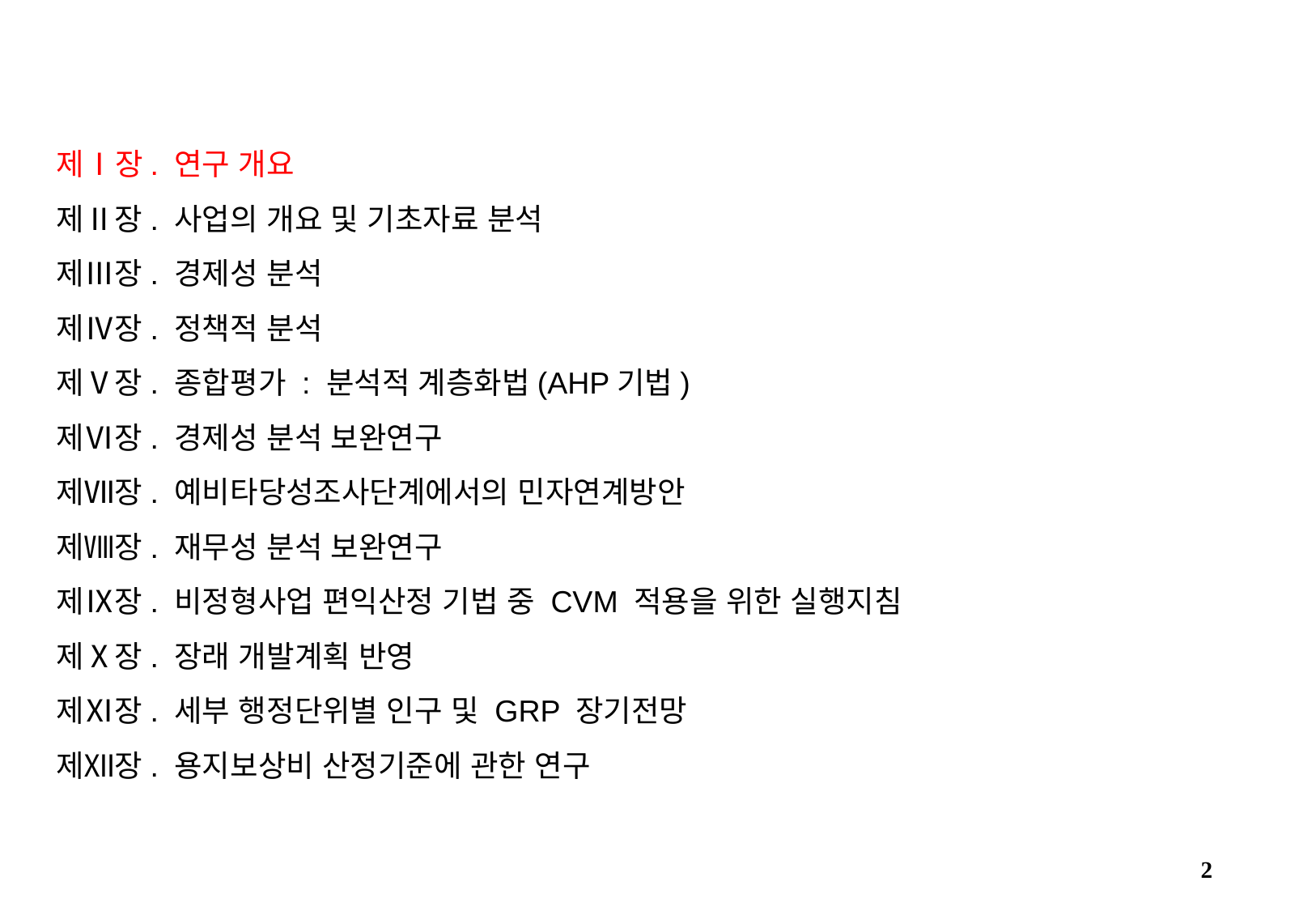

제Ⅰ장. 연구 개요
제Ⅱ장. 사업의 개요 및 기초자료 분석
제Ⅲ장. 경제성 분석
제Ⅳ장. 정책적 분석
제Ⅴ장. 종합평가 : 분석적 계층화법(AHP기법)
제Ⅵ장. 경제성 분석 보완연구
제Ⅶ장. 예비타당성조사단계에서의 민자연계방안
제Ⅷ장. 재무성 분석 보완연구
제Ⅸ장. 비정형사업 편익산정 기법 중 CVM 적용을 위한 실행지침
제Ⅹ장. 장래 개발계획 반영
제Ⅺ장. 세부 행정단위별 인구 및 GRP 장기전망
제Ⅻ장. 용지보상비 산정기준에 관한 연구
2